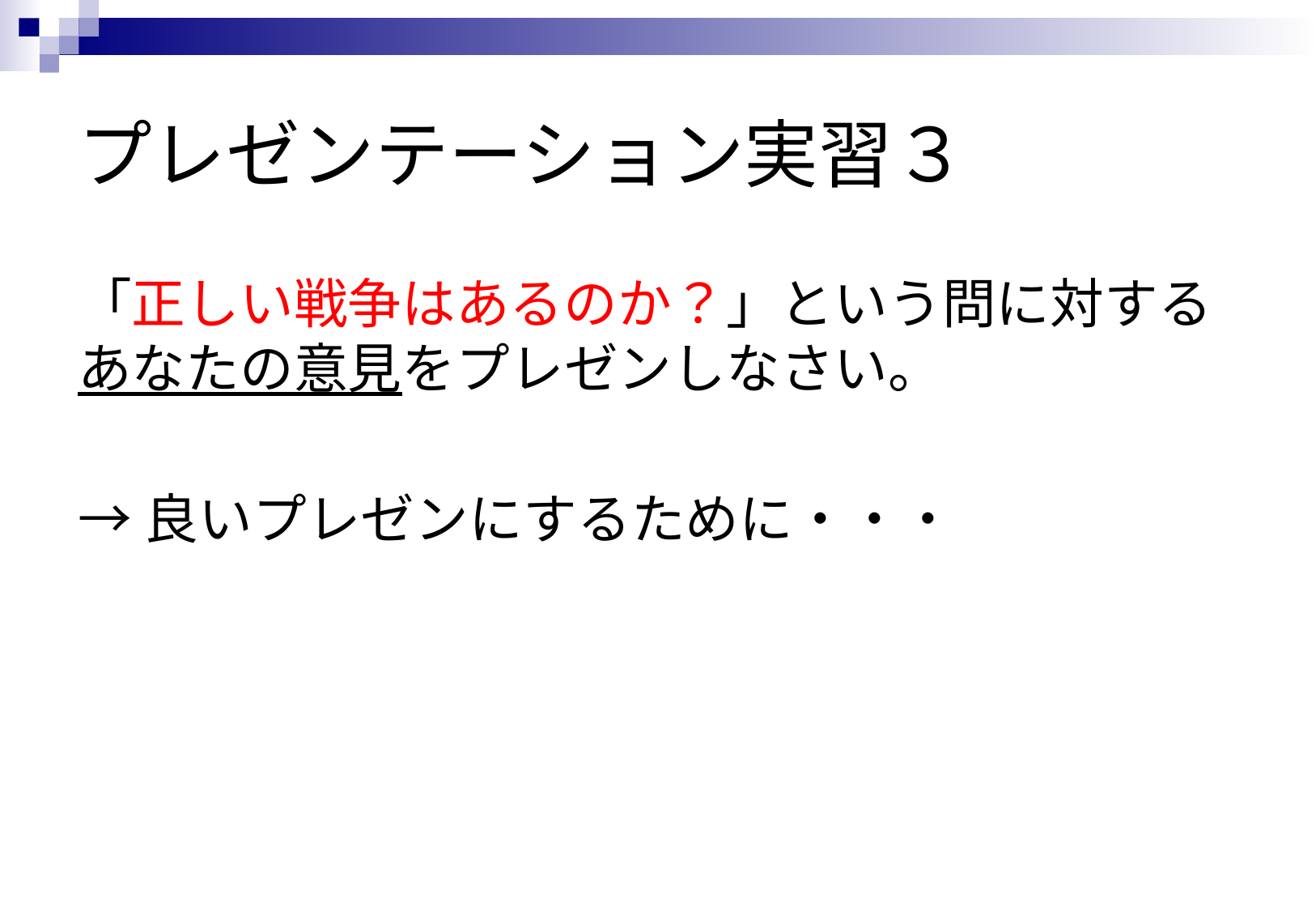

# プレゼンテーション実習３
「正しい戦争はあるのか？」という問に対するあなたの意見をプレゼンしなさい。

→良いプレゼンにするために・・・